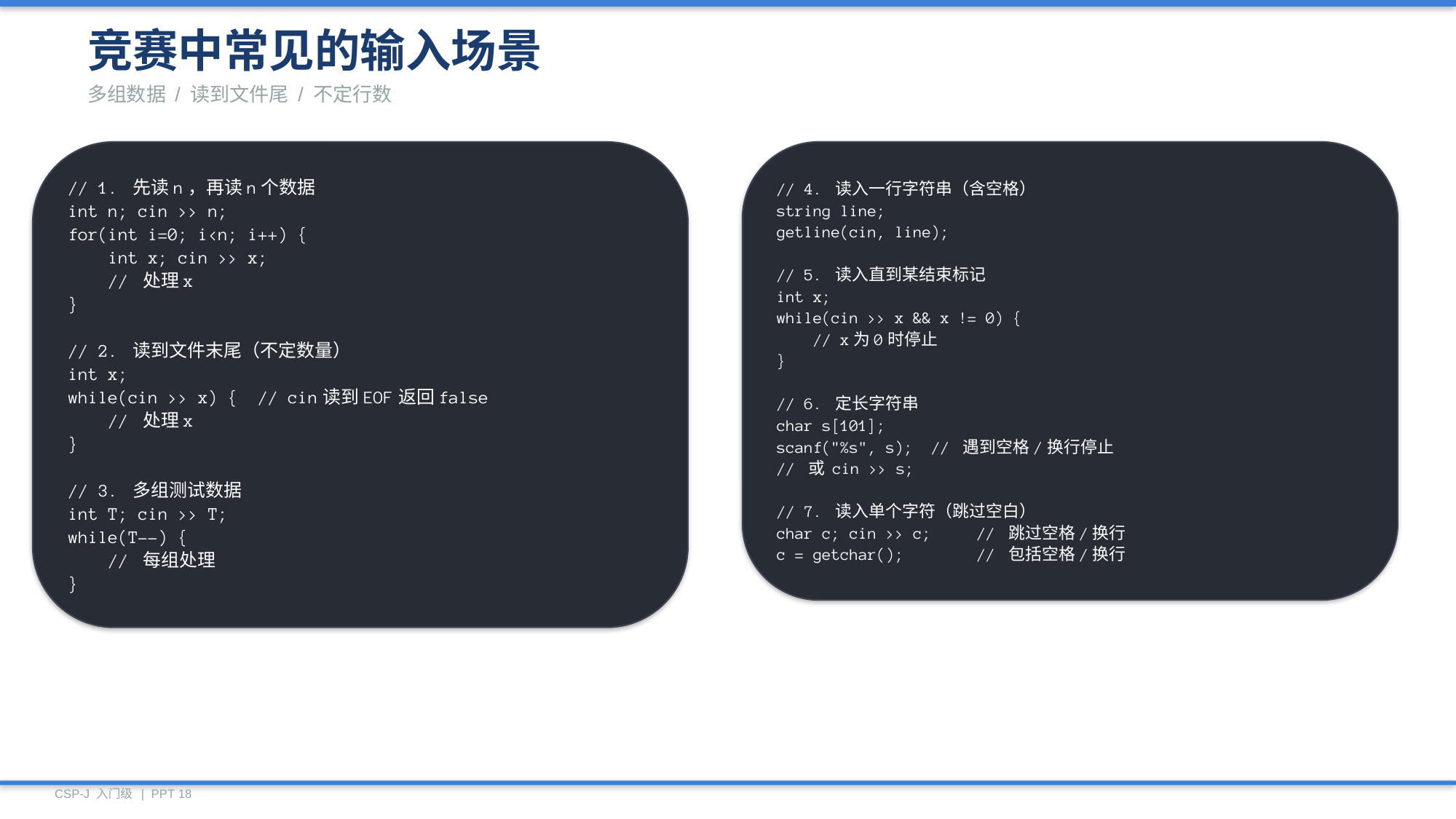

竞赛中常见的输入场景
多组数据 / 读到文件尾 / 不定行数
// 1. 先读n，再读n个数据
int n; cin >> n;
for(int i=0; i<n; i++) {
    int x; cin >> x;
    // 处理x
}

// 2. 读到文件末尾（不定数量）
int x;
while(cin >> x) {  // cin读到EOF返回false
    // 处理x
}

// 3. 多组测试数据
int T; cin >> T;
while(T--) {
    // 每组处理
}
// 4. 读入一行字符串（含空格）
string line;
getline(cin, line);

// 5. 读入直到某结束标记
int x;
while(cin >> x && x != 0) {
    // x为0时停止
}

// 6. 定长字符串
char s[101];
scanf("%s", s);  // 遇到空格/换行停止
// 或 cin >> s;

// 7. 读入单个字符（跳过空白）
char c; cin >> c;     // 跳过空格/换行
c = getchar();        // 包括空格/换行

CSP-J 入门级  |  PPT 18